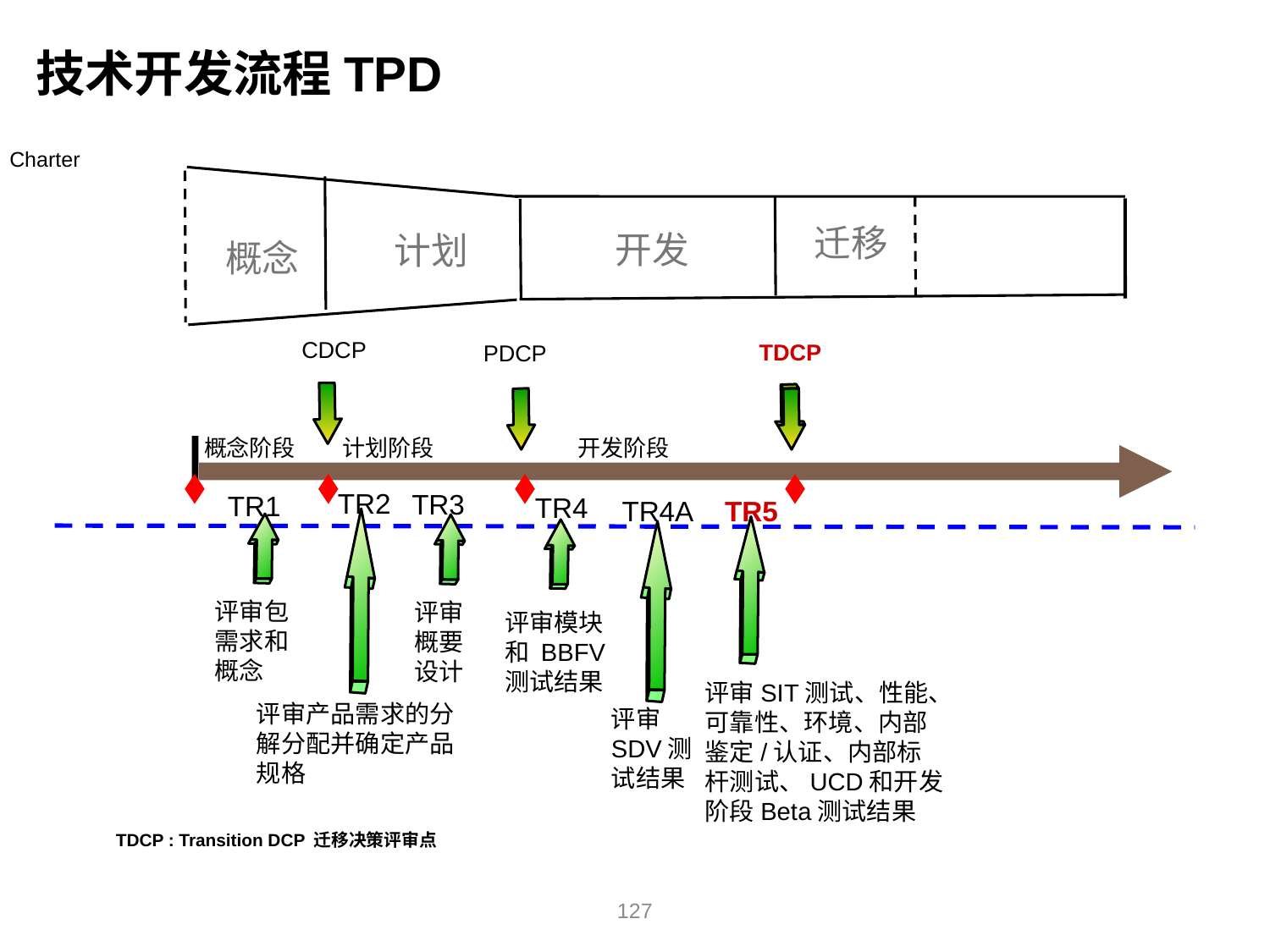

技术开发流程TPD
Charter

迁移
开发
计划
概念

CDCP
TDCP
PDCP

概念阶段
计划阶段
开发阶段

TR2
TR3
TR1
TR4
TR5
TR4A

评审包需求和概念
评审概要设计
评审模块和 BBFV测试结果
评审SIT测试、性能、可靠性、环境、内部鉴定/认证、内部标杆测试、UCD和开发阶段Beta测试结果

评审产品需求的分解分配并确定产品规格
评审SDV测试结果
TDCP : Transition DCP 迁移决策评审点
127